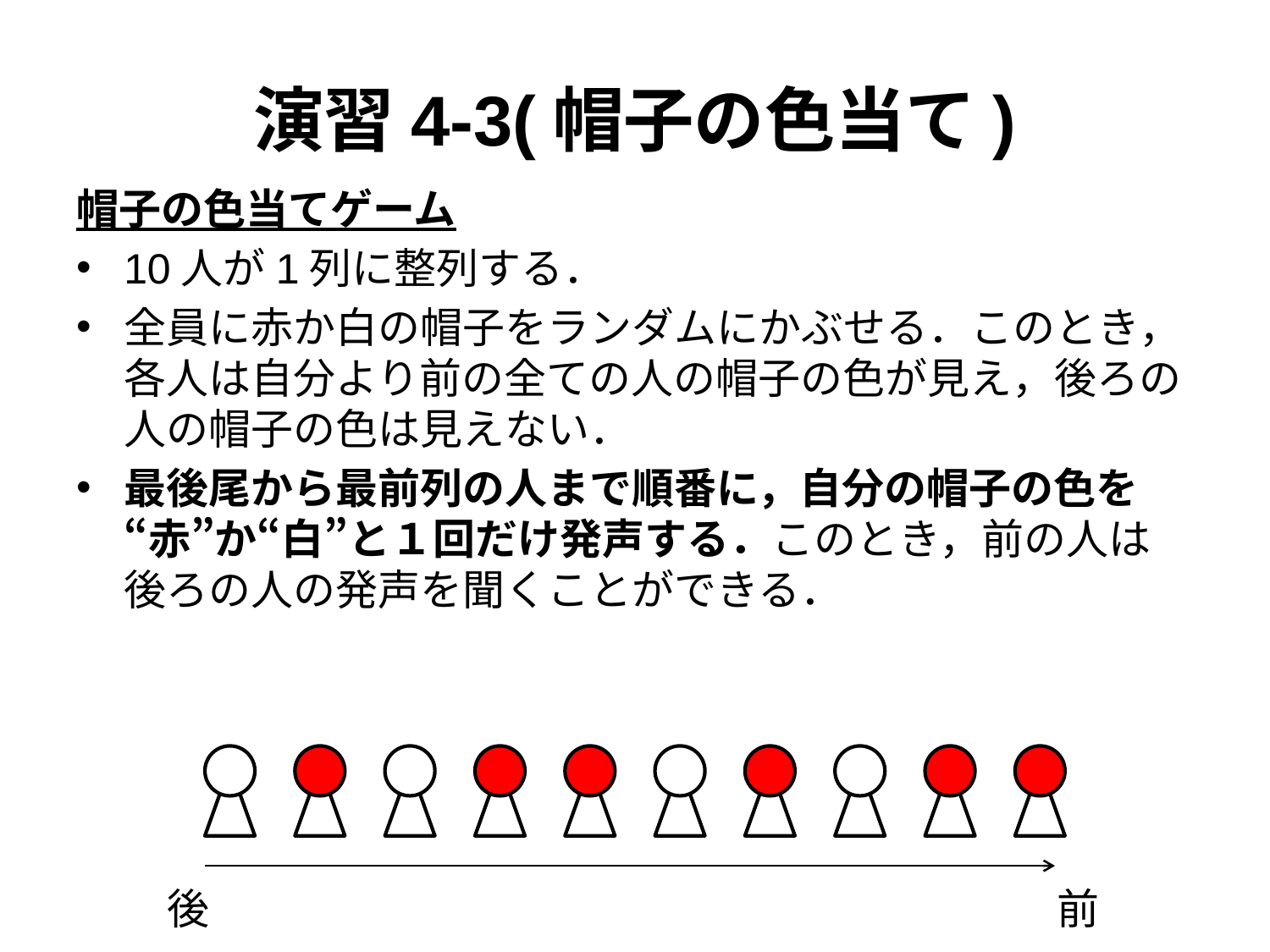

# 演習4-3(帽子の色当て)
帽子の色当てゲーム
10人が1列に整列する．
全員に赤か白の帽子をランダムにかぶせる．このとき，各人は自分より前の全ての人の帽子の色が見え，後ろの人の帽子の色は見えない．
最後尾から最前列の人まで順番に，自分の帽子の色を“赤”か“白”と１回だけ発声する．このとき，前の人は   後ろの人の発声を聞くことができる．

後
前